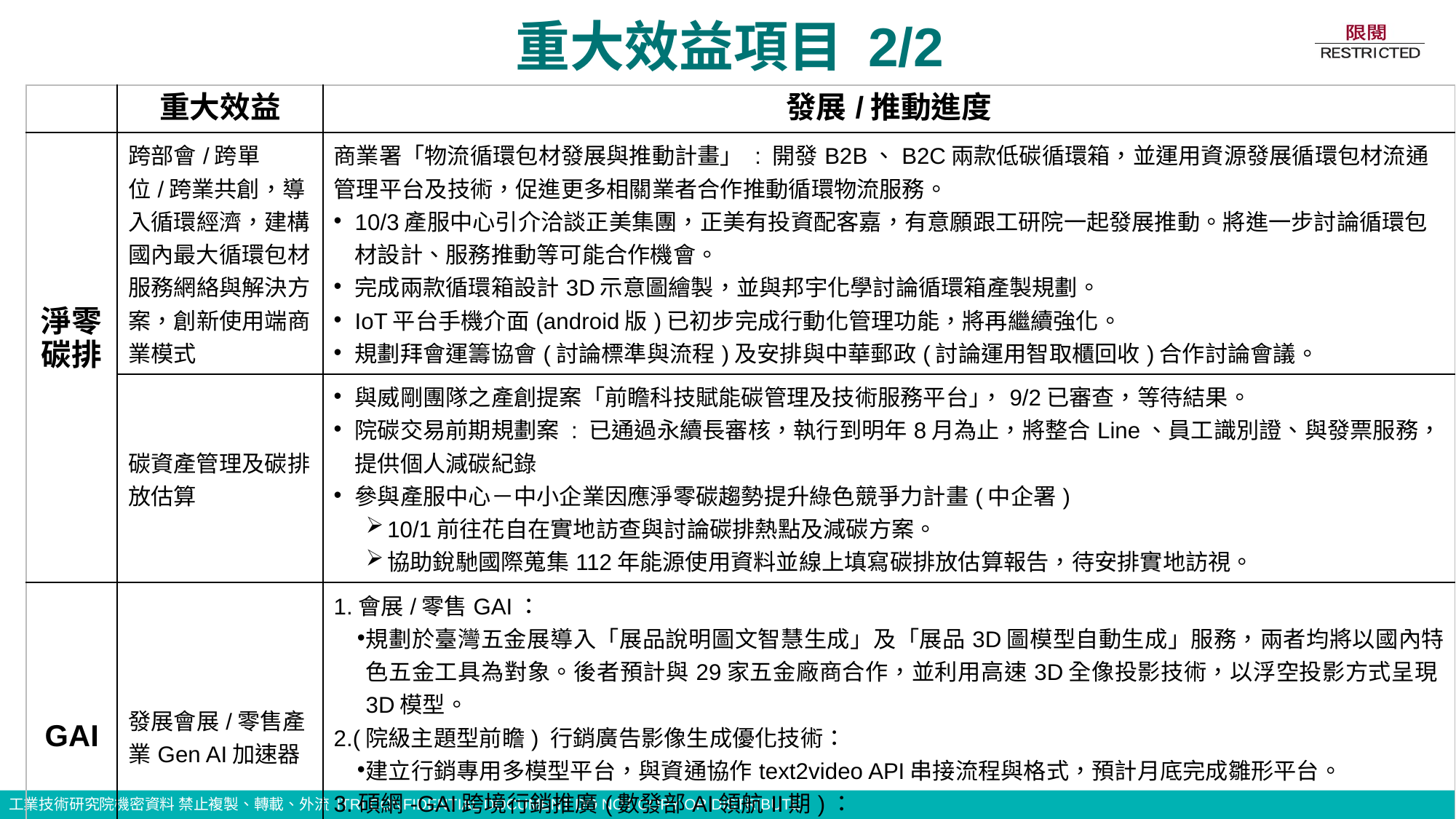

# 重大效益項目 2/2
|  | 重大效益 | 發展/推動進度 |
| --- | --- | --- |
| 淨零碳排 | 跨部會/跨單位/跨業共創，導入循環經濟，建構國內最大循環包材服務網絡與解決方案，創新使用端商業模式 | 商業署「物流循環包材發展與推動計畫」 : 開發B2B、B2C兩款低碳循環箱，並運用資源發展循環包材流通管理平台及技術，促進更多相關業者合作推動循環物流服務。 10/3產服中心引介洽談正美集團，正美有投資配客嘉，有意願跟工研院一起發展推動。將進一步討論循環包材設計、服務推動等可能合作機會。 完成兩款循環箱設計3D示意圖繪製，並與邦宇化學討論循環箱產製規劃。 IoT平台手機介面(android版)已初步完成行動化管理功能，將再繼續強化。 規劃拜會運籌協會(討論標準與流程)及安排與中華郵政(討論運用智取櫃回收)合作討論會議。 |
|  | 碳資產管理及碳排放估算 | 與威剛團隊之產創提案「前瞻科技賦能碳管理及技術服務平台｣，9/2已審查，等待結果。 院碳交易前期規劃案 : 已通過永續長審核，執行到明年8月為止，將整合Line、員工識別證、與發票服務，提供個人減碳紀錄 參與產服中心－中小企業因應淨零碳趨勢提升綠色競爭力計畫(中企署) 10/1前往花自在實地訪查與討論碳排熱點及減碳方案。 協助銳馳國際蒐集112年能源使用資料並線上填寫碳排放估算報告，待安排實地訪視。 |
| GAI | 發展會展/零售產業Gen AI加速器 | 1.會展/零售GAI： 規劃於臺灣五金展導入「展品說明圖文智慧生成」及「展品3D圖模型自動生成」服務，兩者均將以國內特色五金工具為對象。後者預計與29家五金廠商合作，並利用高速3D全像投影技術，以浮空投影方式呈現3D模型。 2.(院級主題型前瞻) 行銷廣告影像生成優化技術： 建立行銷專用多模型平台，與資通協作text2video API串接流程與格式，預計月底完成雛形平台。 3.碩網-GAI跨境行銷推廣(數發部AI領航II期)： 提案內容 : GAI驅動金融業智能助理，包含客戶智慧詢答、行銷圖案影音生成、語音會議記錄等關鍵流程。 已於9/2送件提案計畫書，將於10/21進行審查。 |